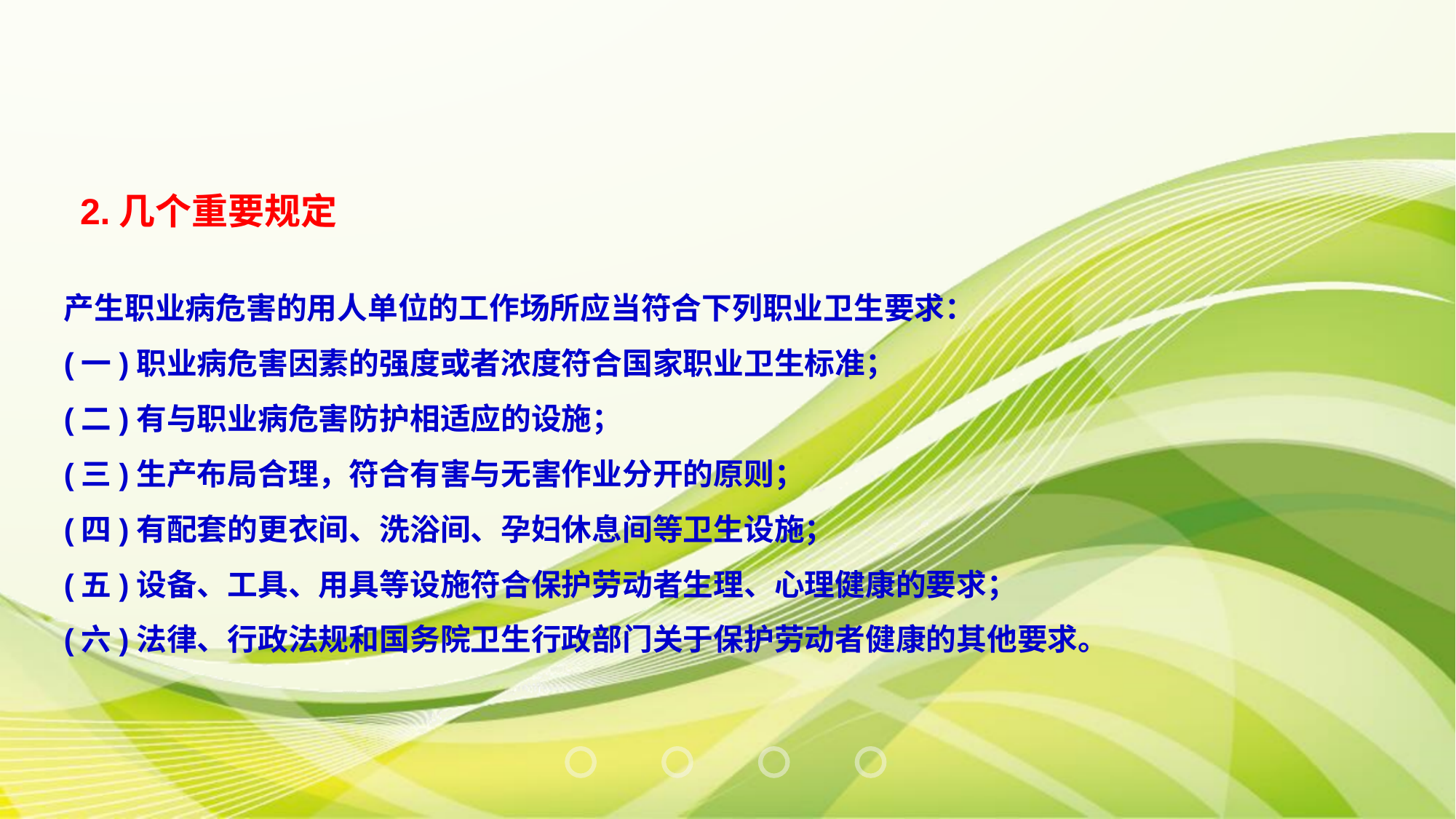

2.几个重要规定

产生职业病危害的用人单位的工作场所应当符合下列职业卫生要求：
(一)职业病危害因素的强度或者浓度符合国家职业卫生标准；
(二)有与职业病危害防护相适应的设施；
(三)生产布局合理，符合有害与无害作业分开的原则；
(四)有配套的更衣间、洗浴间、孕妇休息间等卫生设施；
(五)设备、工具、用具等设施符合保护劳动者生理、心理健康的要求；
(六)法律、行政法规和国务院卫生行政部门关于保护劳动者健康的其他要求。